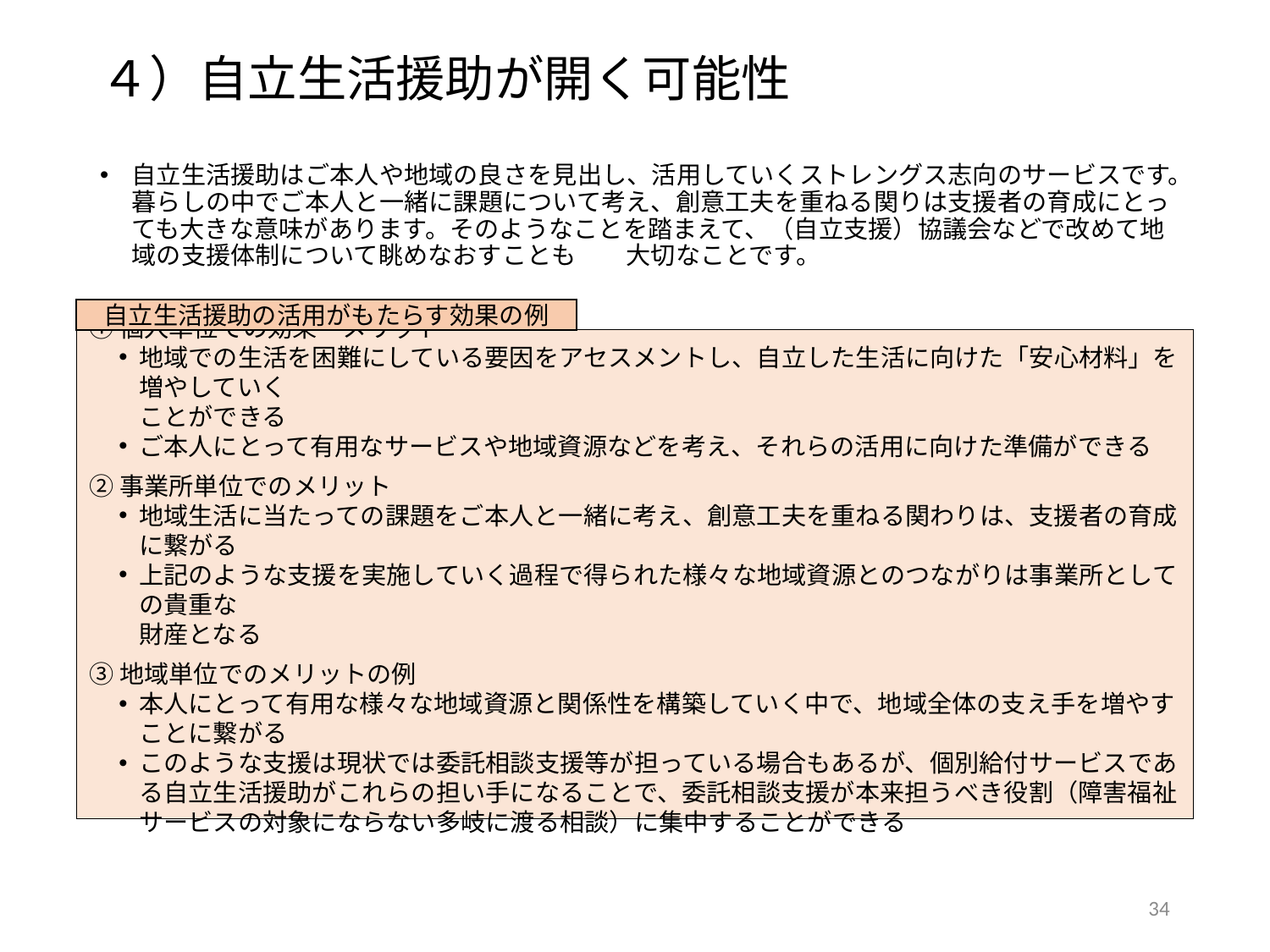

４）自立生活援助が開く可能性
自立生活援助はご本人や地域の良さを見出し、活用していくストレングス志向のサービスです。暮らしの中でご本人と一緒に課題について考え、創意工夫を重ねる関りは支援者の育成にとっても大きな意味があります。そのようなことを踏まえて、（自立支援）協議会などで改めて地域の支援体制について眺めなおすことも　　大切なことです。

自立生活援助の活用がもたらす効果の例
①個人単位での効果・メリット
地域での生活を困難にしている要因をアセスメントし、自立した生活に向けた「安心材料」を増やしていく
ことができる
ご本人にとって有用なサービスや地域資源などを考え、それらの活用に向けた準備ができる
②事業所単位でのメリット
地域生活に当たっての課題をご本人と一緒に考え、創意工夫を重ねる関わりは、支援者の育成に繋がる
上記のような支援を実施していく過程で得られた様々な地域資源とのつながりは事業所としての貴重な
財産となる
③地域単位でのメリットの例
本人にとって有用な様々な地域資源と関係性を構築していく中で、地域全体の支え手を増やすことに繋がる
このような支援は現状では委託相談支援等が担っている場合もあるが、個別給付サービスである自立生活援助がこれらの担い手になることで、委託相談支援が本来担うべき役割（障害福祉サービスの対象にならない多岐に渡る相談）に集中することができる
34